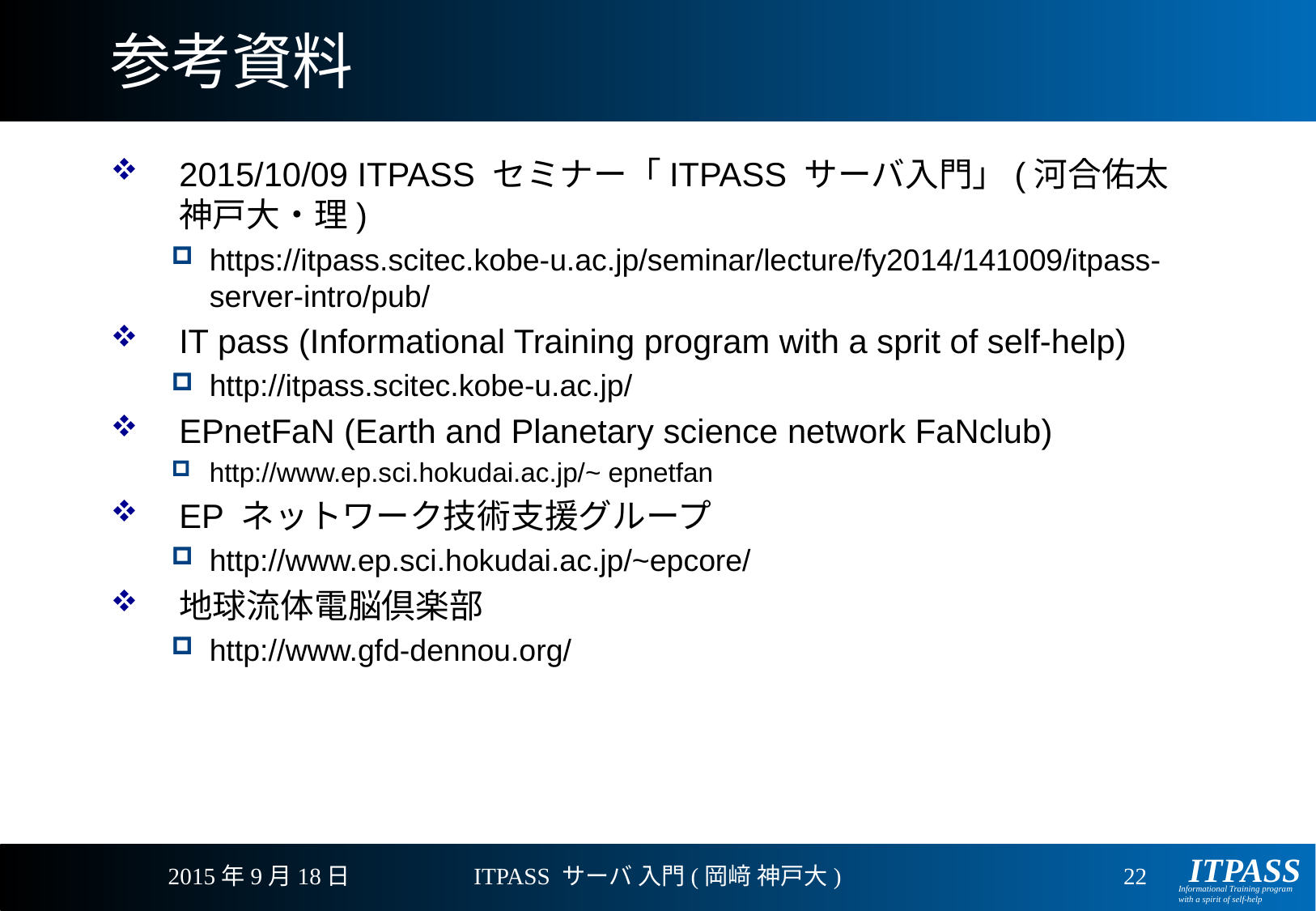

# 参考資料
2015/10/09 ITPASS セミナー「ITPASS サーバ入門」(河合佑太 神戸大・理)
https://itpass.scitec.kobe-u.ac.jp/seminar/lecture/fy2014/141009/itpass-server-intro/pub/
IT pass (Informational Training program with a sprit of self-help)
http://itpass.scitec.kobe-u.ac.jp/
EPnetFaN (Earth and Planetary science network FaNclub)
http://www.ep.sci.hokudai.ac.jp/~ epnetfan
EP ネットワーク技術支援グループ
http://www.ep.sci.hokudai.ac.jp/~epcore/
地球流体電脳倶楽部
http://www.gfd-dennou.org/
2015年9月18日
ITPASS サーバ 入門(岡﨑 神戸大)
22